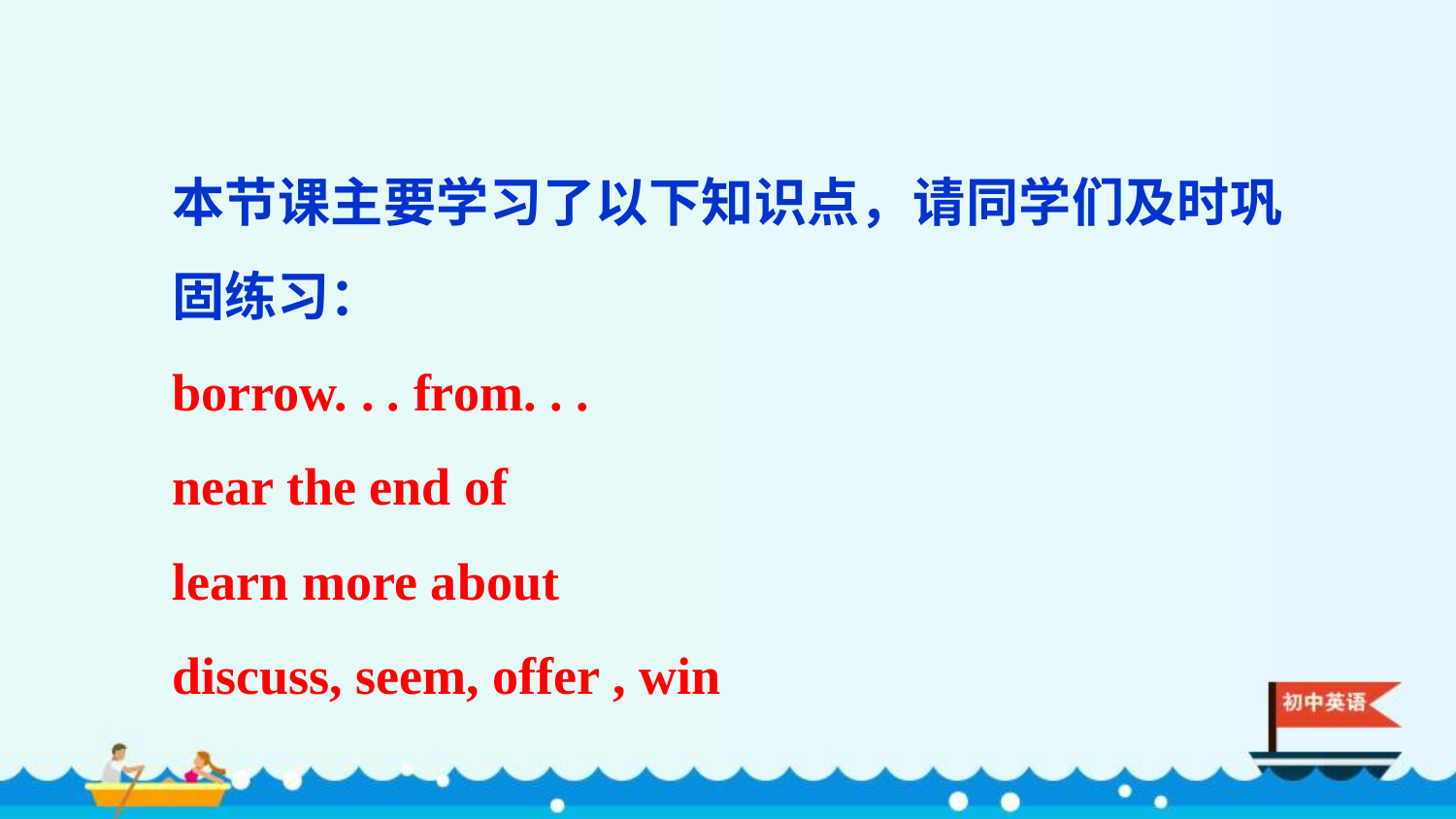

本节课主要学习了以下知识点，请同学们及时巩固练习：
borrow. . . from. . .
near the end of
learn more about
discuss, seem, offer , win